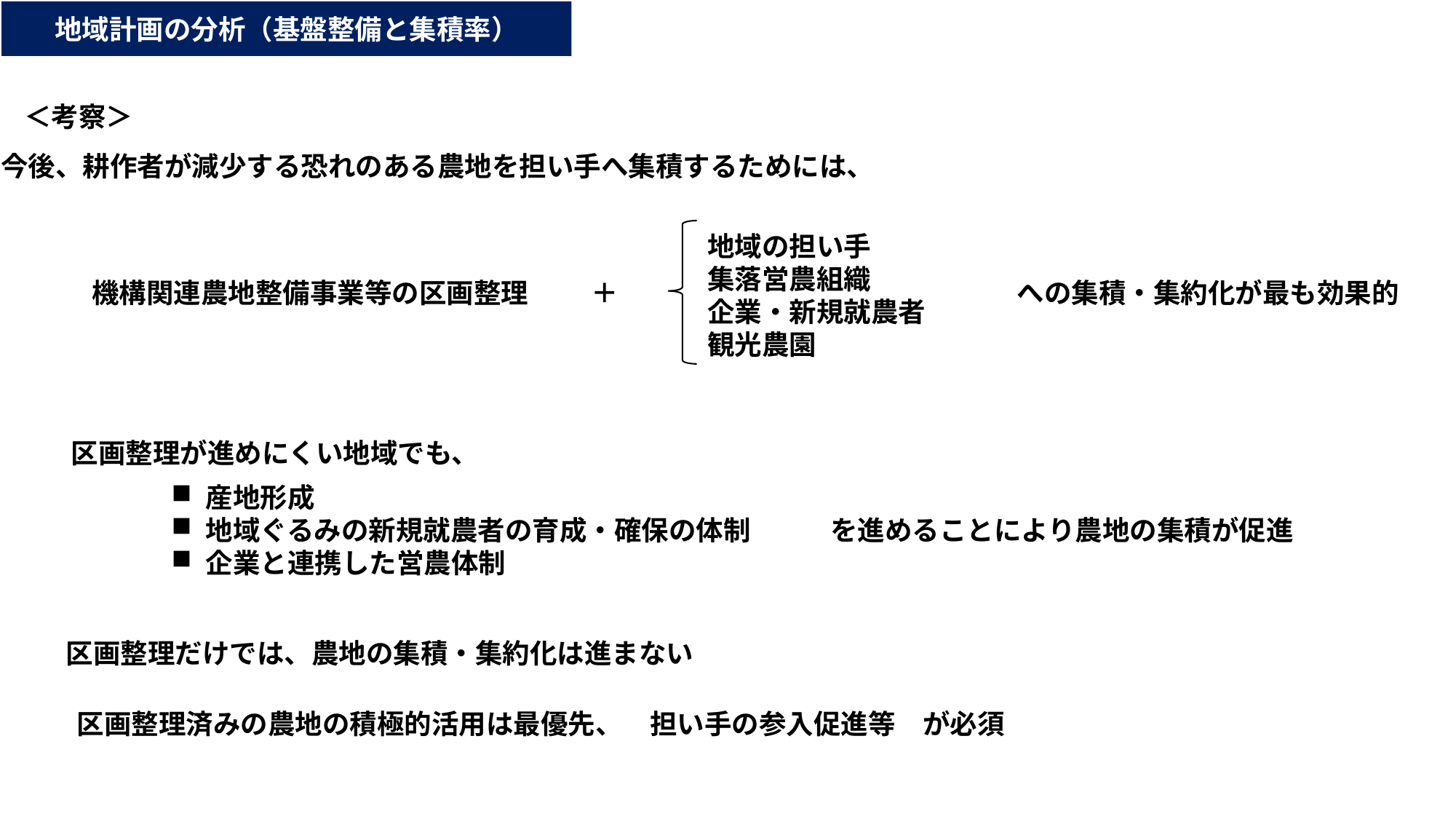

地域計画の分析（基盤整備と集積率）
＜考察＞
今後、耕作者が減少する恐れのある農地を担い手へ集積するためには、

地域の担い手
集落営農組織
企業・新規就農者
観光農園
への集積・集約化が最も効果的
機構関連農地整備事業等の区画整理
＋
区画整理が進めにくい地域でも、
産地形成
地域ぐるみの新規就農者の育成・確保の体制
企業と連携した営農体制
を進めることにより農地の集積が促進
区画整理だけでは、農地の集積・集約化は進まない
区画整理済みの農地の積極的活用は最優先、　担い手の参入促進等　が必須